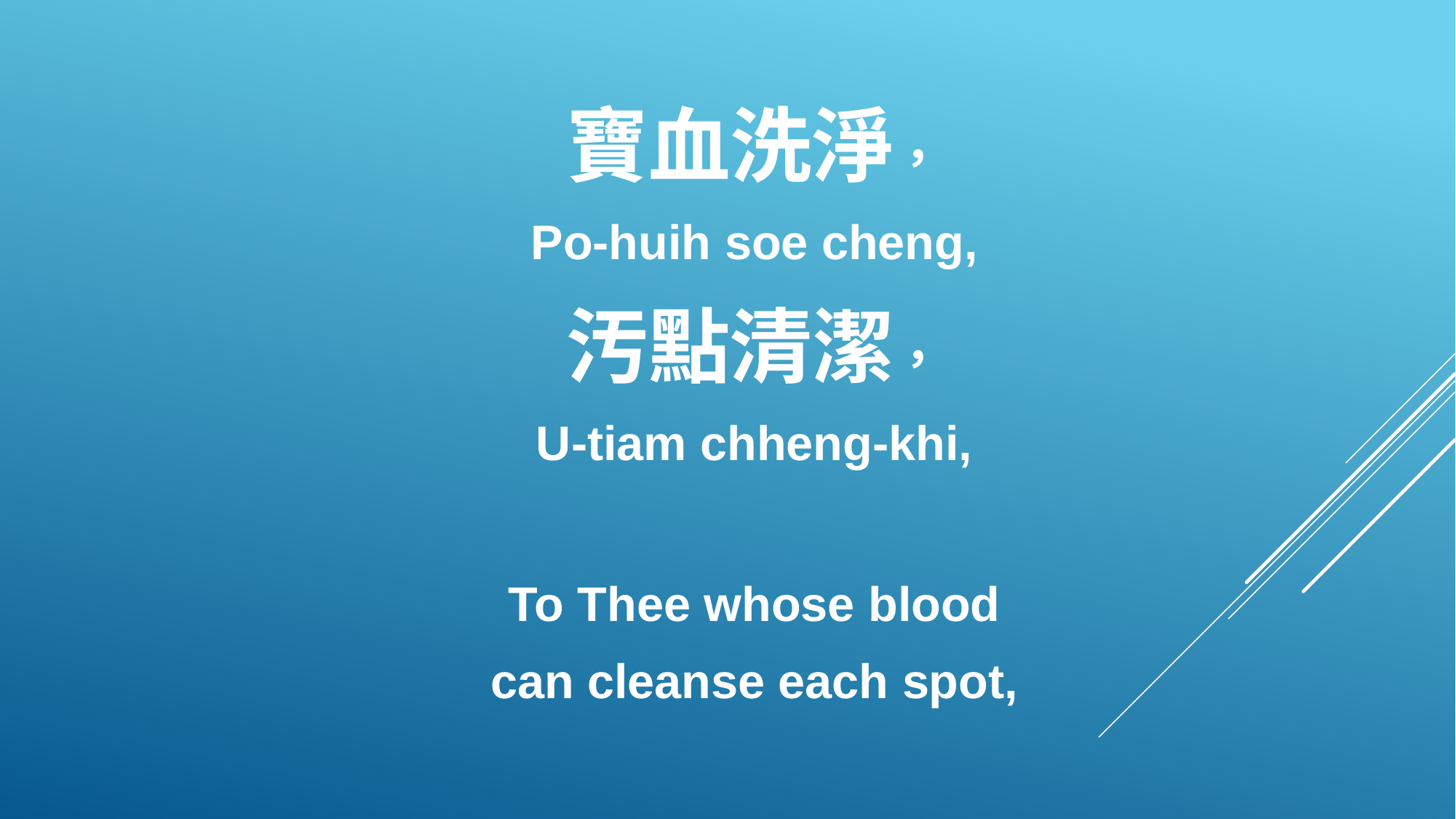

寶血洗淨，
Po-huih soe cheng,
汚點清潔，
U-tiam chheng-khi,

To Thee whose blood
can cleanse each spot,